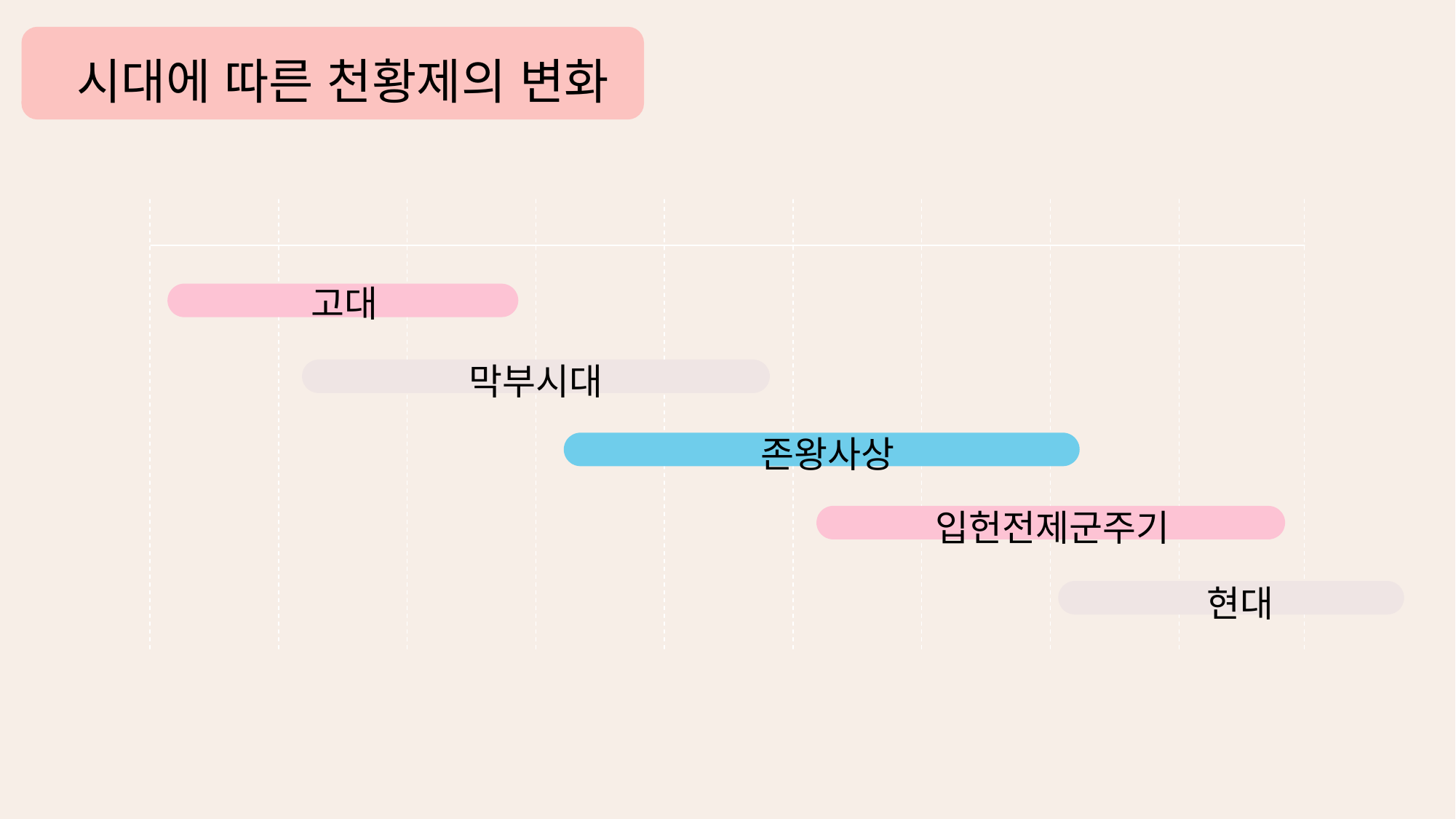

시대에 따른 천황제의 변화
고대

막부시대

존왕사상

입헌전제군주기

현대